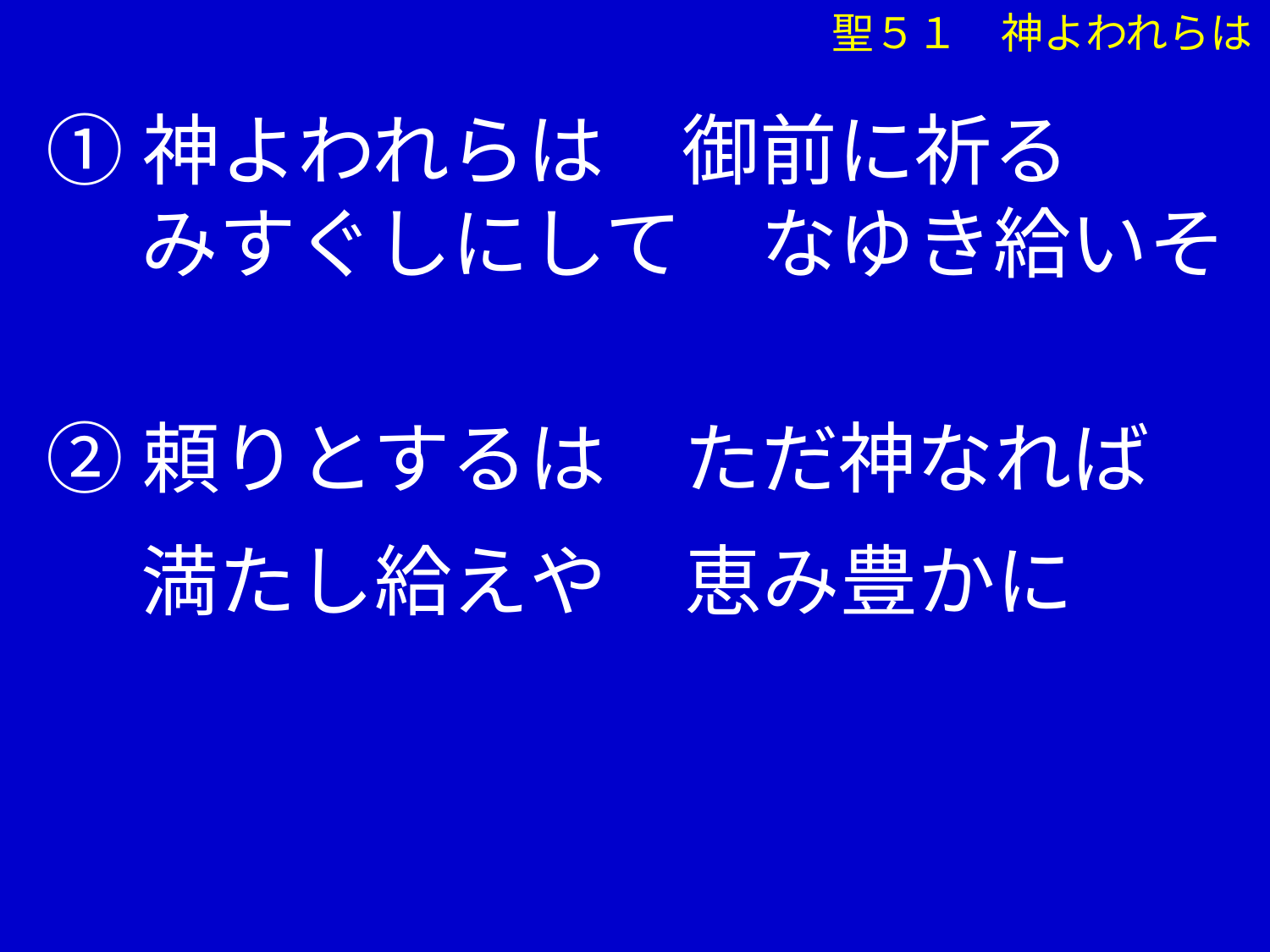

①神よわれらは　御前に祈る
　 みすぐしにして　なゆき給いそ

②頼りとするは　ただ神なれば
　 満たし給えや　恵み豊かに
聖５１　神よわれらは